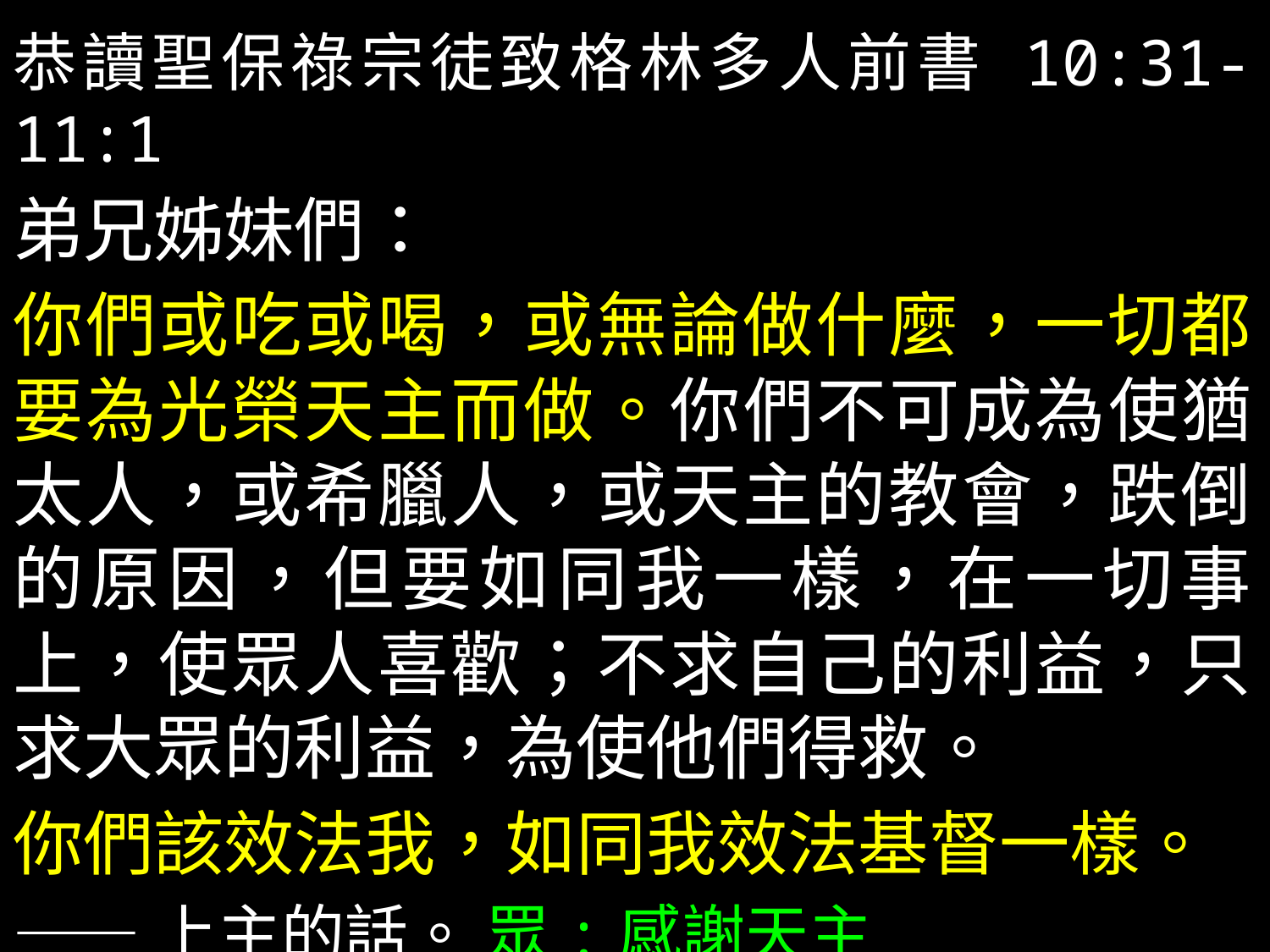

恭讀聖保祿宗徒致格林多人前書 10:31-11:1
弟兄姊妹們：
你們或吃或喝，或無論做什麼，一切都要為光榮天主而做。你們不可成為使猶太人，或希臘人，或天主的教會，跌倒的原因，但要如同我一樣，在一切事上，使眾人喜歡；不求自己的利益，只求大眾的利益，為使他們得救。
你們該效法我，如同我效法基督一樣。
——上主的話。 眾:感謝天主